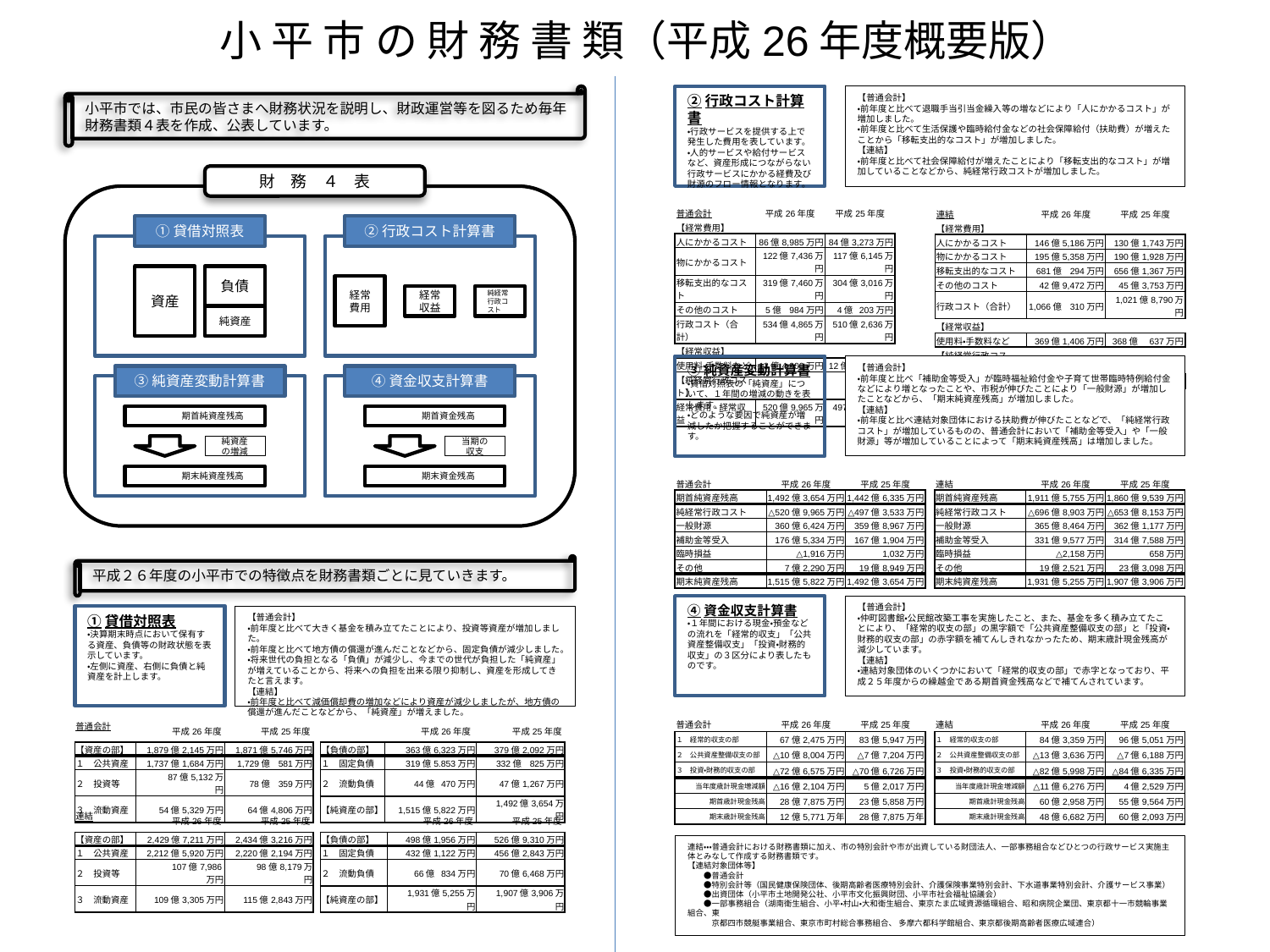

# 小 平 市 の 財 務 書 類（平成26年度概要版）
小平市では、市民の皆さまへ財務状況を説明し、財政運営等を図るため毎年財務書類４表を作成、公表しています。
②行政コスト計算書
・行政サービスを提供する上で発生した費用を表しています。
・人的サービスや給付サービスなど、資産形成につながらない行政サービスにかかる経費及び財源のフロー情報となります。
【普通会計】
・前年度と比べて退職手当引当金繰入等の増などにより「人にかかるコスト」が増加しました。
・前年度と比べて生活保護や臨時給付金などの社会保障給付（扶助費）が増えたことから「移転支出的なコスト」が増加しました。
【連結】
・前年度と比べて社会保障給付が増えたことにより「移転支出的なコスト」が増加していることなどから、純経常行政コストが増加しました。

財　務　４　表
①貸借対照表
②行政コスト計算書
　　　　　 －　　　 ＝
資産
負債
経常費用
経常収益
純経常
行政コスト
純資産
④資金収支計算書

　　　　　期首純資産残高
　　　　　期首資金残高

純資産の増減

当期の収支
　　　　　期末純資産残高
　　　　　期末資金残高

| 普通会計 | 平成26年度 | 平成25年度 |
| --- | --- | --- |
| 【経常費用】 |  |  |
| 人にかかるコスト | 86億8,985万円 | 84億3,273万円 |
| 物にかかるコスト | 122億7,436万円 | 117億6,145万円 |
| 移転支出的なコスト | 319億7,460万円 | 304億3,016万円 |
| その他のコスト | 5億 984万円 | 4億 203万円 |
| 行政コスト（合計） | 534億4,865万円 | 510億2,636万円 |
| 【経常収益】 |  |  |
| 使用料・手数料など | 13億4,900万円 | 12億9,103万円 |
| 【純経常行政コスト】 |  |  |
| 経常費用-経常収益 | 520億9,965万円 | 497億3,533万円 |
| 連結 | 平成26年度 | 平成25年度 |
| --- | --- | --- |
| 【経常費用】 |  |  |
| 人にかかるコスト | 146億5,186万円 | 130億1,743万円 |
| 物にかかるコスト | 195億5,358万円 | 190億1,928万円 |
| 移転支出的なコスト | 681億 294万円 | 656億1,367万円 |
| その他のコスト | 42億9,472万円 | 45億3,753万円 |
| 行政コスト（合計） | 1,066億 310万円 | 1,021億8,790万円 |
| 【経常収益】 |  |  |
| 使用料・手数料など | 369億1,406万円 | 368億　637万円 |
| 【純経常行政コスト】 |  |  |
| 経常費用-経常収益 | 696億8,903万円 | 653億8,153万円 |

③純資産変動計算書
・貸借対照表の「純資産」について、１年間の増減の動きを表します。
・どのような要因で純資産が増減したか把握することができます。

【普通会計】
・前年度と比べ「補助金等受入」が臨時福祉給付金や子育て世帯臨時特例給付金などにより増となったことや、市税が伸びたことにより「一般財源」が増加したことなどから、「期末純資産残高」が増加しました。
【連結】
・前年度と比べ連結対象団体における扶助費が伸びたことなどで、「純経常行政コスト」が増加しているものの、普通会計において「補助金等受入」や「一般財源」等が増加していることによって「期末純資産残高」は増加しました。

③純資産変動計算書

| 普通会計 | 平成26年度 | 平成25年度 |  | 連結 | 平成26年度 | 平成25年度 |
| --- | --- | --- | --- | --- | --- | --- |
| 期首純資産残高 | 1,492億3,654万円 | 1,442億6,335万円 |  | 期首純資産残高 | 1,911億5,755万円 | 1,860億9,539万円 |
| 純経常行政コスト | △520億9,965万円 | △497億3,533万円 |  | 純経常行政コスト | △696億8,903万円 | △653億8,153万円 |
| 一般財源 | 360億6,424万円 | 359億8,967万円 |  | 一般財源 | 365億8,464万円 | 362億1,177万円 |
| 補助金等受入 | 176億5,334万円 | 167億1,904万円 |  | 補助金等受入 | 331億9,577万円 | 314億7,588万円 |
| 臨時損益 | △1,916万円 | 1,032万円 |  | 臨時損益 | △2,158万円 | 658万円 |
| その他 | 7億2,290万円 | 19億8,949万円 |  | その他 | 19億2,521万円 | 23億3,098万円 |
| 期末純資産残高 | 1,515億5,822万円 | 1,492億3,654万円 |  | 期末純資産残高 | 1,931億5,255万円 | 1,907億3,906万円 |
平成２６年度の小平市での特徴点を財務書類ごとに見ていきます。
④資金収支計算書
・１年間における現金・預金などの流れを「経常的収支」「公共資産整備収支」「投資・財務的収支」の３区分により表したものです。
【普通会計】
・仲町図書館・公民館改築工事を実施したこと、また、基金を多く積み立てたことにより、「経常的収支の部」の黒字額で「公共資産整備収支の部」と「投資・財務的収支の部」の赤字額を補てんしきれなかったため、期末歳計現金残高が減少しています。
【連結】
・連結対象団体のいくつかにおいて「経常的収支の部」で赤字となっており、平成２５年度からの繰越金である期首資金残高などで補てんされています。
①貸借対照表
・決算期末時点において保有する資産、負債等の財政状態を表示しています。
・左側に資産、右側に負債と純資産を計上します。

【普通会計】
・前年度と比べて大きく基金を積み立てたことにより、投資等資産が増加しました。
・前年度と比べて地方債の償還が進んだことなどから、固定負債が減少しました。
・将来世代の負担となる「負債」が減少し、今までの世代が負担した「純資産」が増えていることから、将来への負担を出来る限り抑制し、資産を形成してきたと言えます。
【連結】
・前年度と比べて減価償却費の増加などにより資産が減少しましたが、地方債の償還が進んだことなどから、「純資産」が増えました。

|  |  |  |  |  |  |  |
| --- | --- | --- | --- | --- | --- | --- |
| 普通会計 | 平成26年度 | 平成25年度 |  |  | 平成26年度 | 平成25年度 |
| 【資産の部】 | 1,879億2,145万円 | 1,871億5,746万円 |  | 【負債の部】 | 363億6,323万円 | 379億2,092万円 |
| １　公共資産 | 1,737億1,684万円 | 1,729億 581万円 |  | １　固定負債 | 319億5.853万円 | 332億 825万円 |
| ２　投資等 | 87億5,132万円 | 78億 359万円 |  | ２　流動負債 | 44億 470万円 | 47億1,267万円 |
| ３　流動資産 | 54億5,329万円 | 64億4,806万円 |  | 【純資産の部】 | 1,515億5,822万円 | 1,492億3,654万円 |
|  |  |  |  |  |  |  |
| 普通会計 | 平成26年度 | 平成25年度 |  | 連結 | 平成26年度 | 平成25年度 |
| --- | --- | --- | --- | --- | --- | --- |
| １　経常的収支の部 | 67億2,475万円 | 83億5,947万円 |  | １　経常的収支の部 | 84億3,359万円 | 96億5,051万円 |
| ２　公共資産整備収支の部 | △10億8,004万円 | △7億7,204万円 |  | ２　公共資産整備収支の部 | △13億3,636万円 | △7億6,188万円 |
| ３　投資・財務的収支の部 | △72億6,575万円 | △70億6,726万円 |  | ３　投資・財務的収支の部 | △82億5,998万円 | △84億6,335万円 |
| 当年度歳計現金増減額 | △16億2,104万円 | 5億2,017万円 |  | 当年度歳計現金増減額 | △11億6,276万円 | 4億2,529万円 |
| 期首歳計現金残高 | 28億7,875万円 | 23億5,858万円 |  | 期首歳計現金残高 | 60億2,958万円 | 55億9,564万円 |
| 期末歳計現金残高 | 12億5,771万年 | 28億7,875万年 |  | 期末歳計現金残高 | 48億6,682万円 | 60億2,093万円 |
|  |  |  |  |  |  |  |
| --- | --- | --- | --- | --- | --- | --- |
| 連結 | 平成26年度 | 平成25年度 |  |  | 平成26年度 | 平成25年度 |
| 【資産の部】 | 2,429億7,211万円 | 2,434億3,216万円 |  | 【負債の部】 | 498億1,956万円 | 526億9,310万円 |
| １　公共資産 | 2,212億5,920万円 | 2,220億2,194万円 |  | １　固定負債 | 432億1,122万円 | 456億2,843万円 |
| ２　投資等 | 107億7,986万円 | 98億8,179万円 |  | ２　流動負債 | 66億 834万円 | 70億6,468万円 |
| ３　流動資産 | 109億3,305万円 | 115億2,843万円 |  | 【純資産の部】 | 1,931億5,255万円 | 1,907億3,906万円 |
|  |  |  |  |  |  |  |
連結・・・普通会計における財務書類に加え、市の特別会計や市が出資している財団法人、一部事務組合などひとつの行政サービス実施主体とみなして作成する財務書類です。
【連結対象団体等】
　　●普通会計
　　●特別会計等（国民健康保険団体、後期高齢者医療特別会計、介護保険事業特別会計、下水道事業特別会計、介護サービス事業）
　　●出資団体（小平市土地開発公社、小平市文化振興財団、小平市社会福祉協議会）
　　●一部事務組合（湖南衛生組合、小平・村山・大和衛生組合、東京たま広域資源循環組合、昭和病院企業団、東京都十一市競輪事業組合、東
　　　京都四市競艇事業組合、東京市町村総合事務組合、 多摩六都科学館組合、東京都後期高齢者医療広域連合）